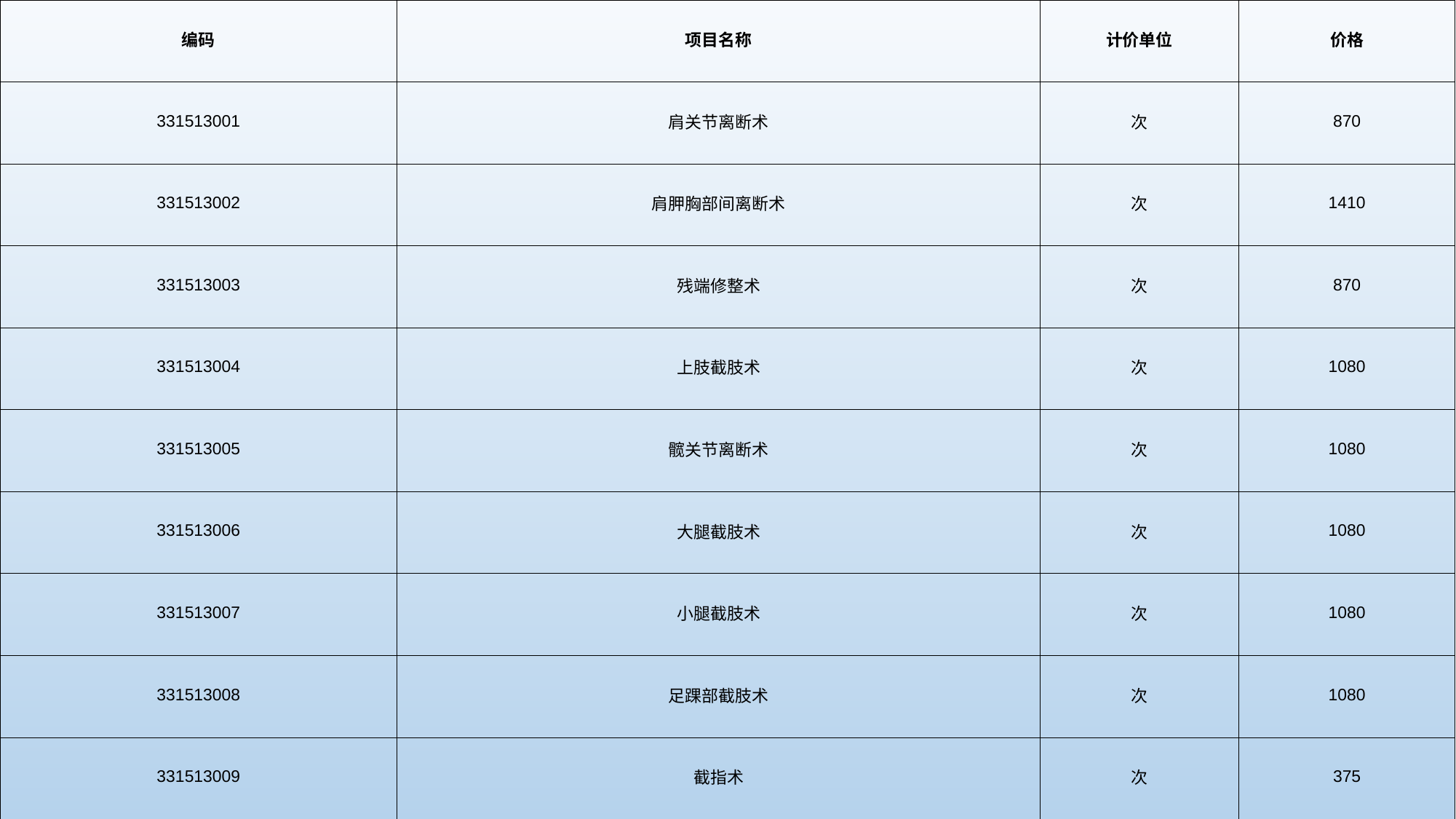

| 编码 | 项目名称 | 计价单位 | 价格 |
| --- | --- | --- | --- |
| 331513001 | 肩关节离断术 | 次 | 870 |
| 331513002 | 肩胛胸部间离断术 | 次 | 1410 |
| 331513003 | 残端修整术 | 次 | 870 |
| 331513004 | 上肢截肢术 | 次 | 1080 |
| 331513005 | 髋关节离断术 | 次 | 1080 |
| 331513006 | 大腿截肢术 | 次 | 1080 |
| 331513007 | 小腿截肢术 | 次 | 1080 |
| 331513008 | 足踝部截肢术 | 次 | 1080 |
| 331513009 | 截指术 | 次 | 375 |